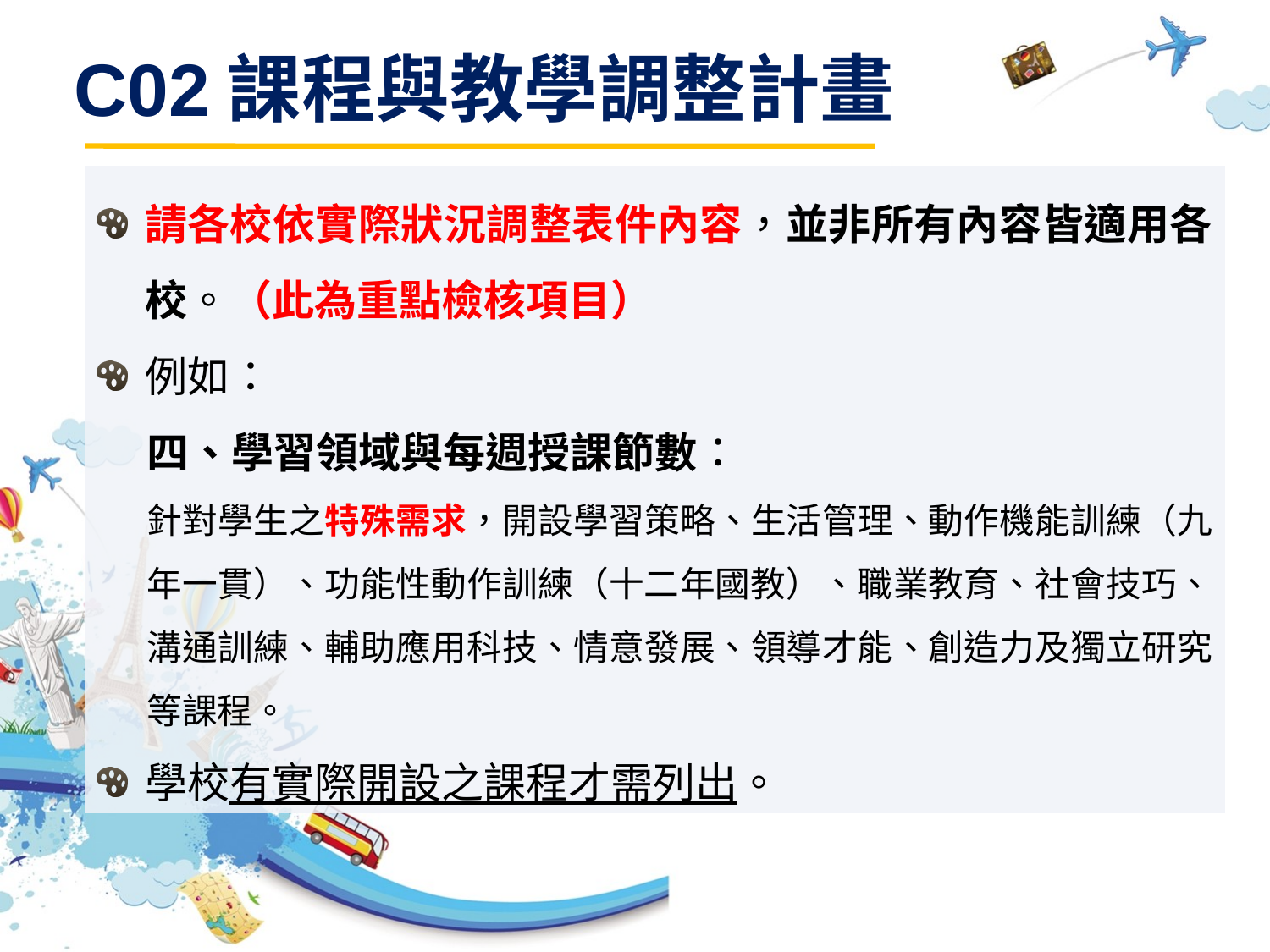

C02課程與教學調整計畫
請各校依實際狀況調整表件內容，並非所有內容皆適用各校。（此為重點檢核項目）
例如：
四、學習領域與每週授課節數：
針對學生之特殊需求，開設學習策略、生活管理、動作機能訓練（九年一貫）、功能性動作訓練（十二年國教）、職業教育、社會技巧、溝通訓練、輔助應用科技、情意發展、領導才能、創造力及獨立研究等課程。
學校有實際開設之課程才需列出。